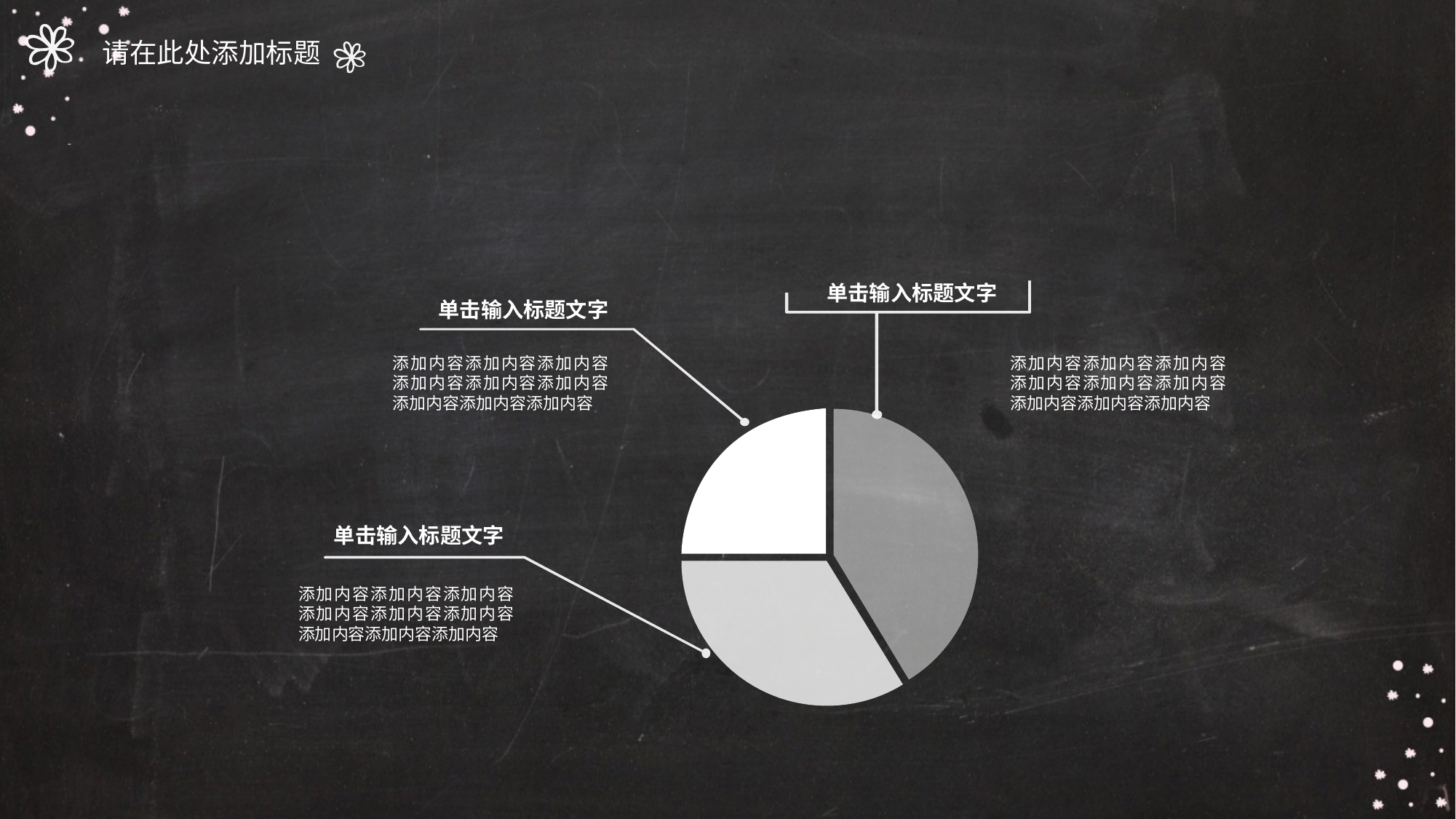

请在此处添加标题

单击输入标题文字

单击输入标题文字
添加内容添加内容添加内容添加内容添加内容添加内容添加内容添加内容添加内容
添加内容添加内容添加内容添加内容添加内容添加内容添加内容添加内容添加内容
单击输入标题文字
添加内容添加内容添加内容添加内容添加内容添加内容添加内容添加内容添加内容